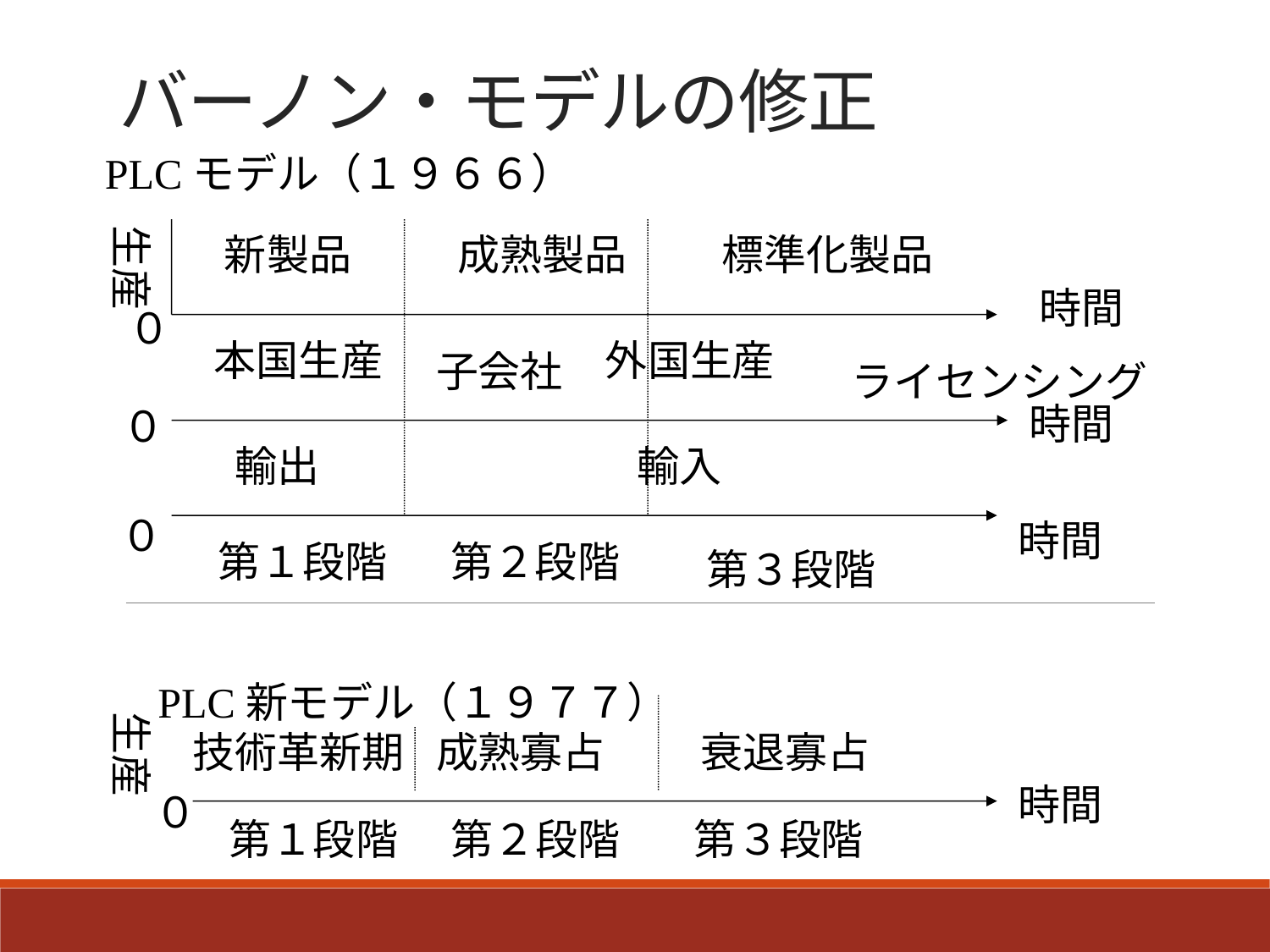

# バーノン・モデルの修正
PLCモデル（１９６６）
生産

新製品
成熟製品
標準化製品
時間
０

本国生産
外国生産
子会社
ライセンシング
時間
０

輸出
輸入
０
時間

第１段階
第２段階
第３段階
PLC新モデル（１９７７）

生産
技術革新期
成熟寡占
衰退寡占

時間
０

第１段階
第２段階
第３段階